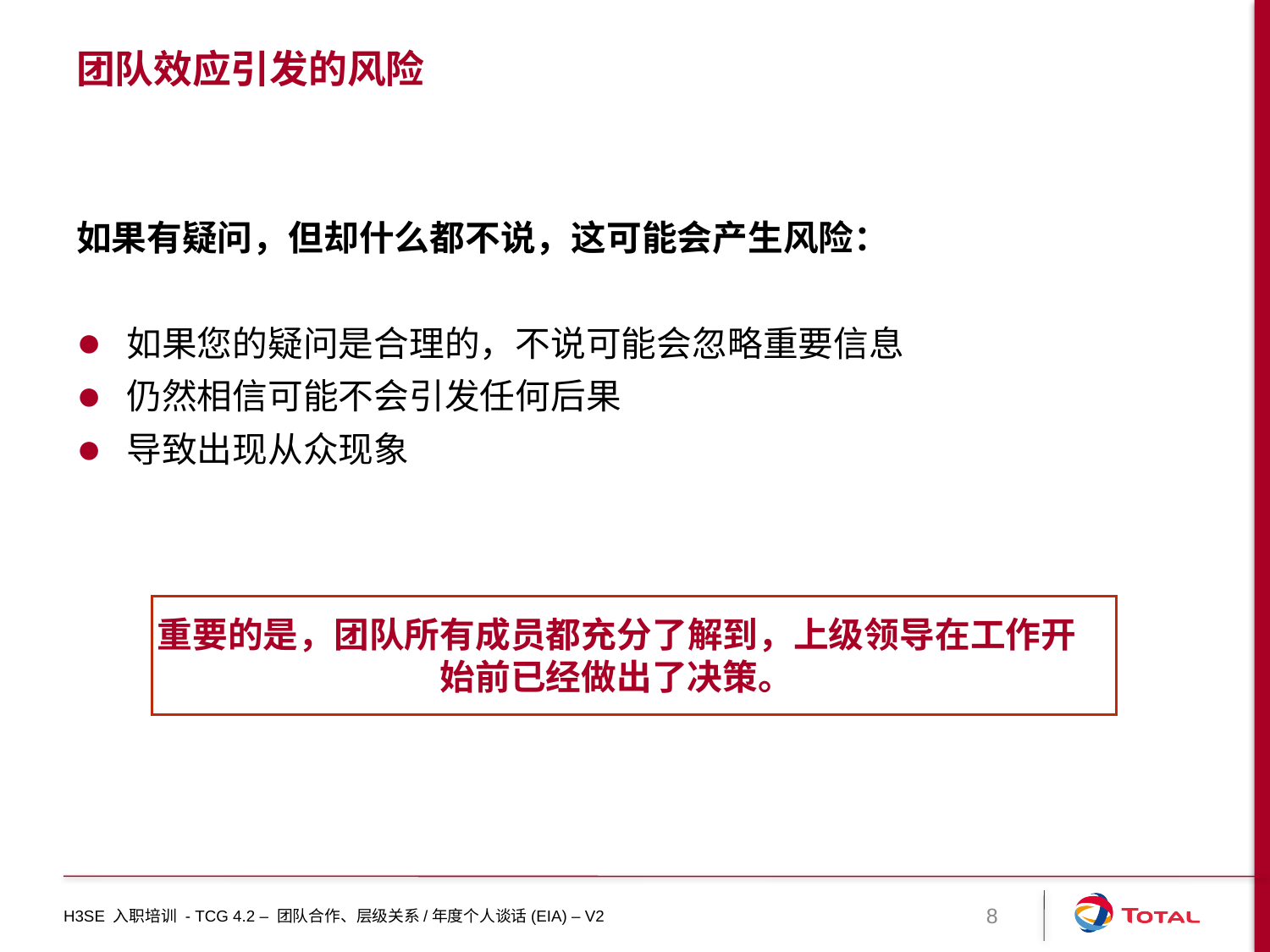

# 团队效应引发的风险

如果有疑问，但却什么都不说，这可能会产生风险：

如果您的疑问是合理的，不说可能会忽略重要信息
仍然相信可能不会引发任何后果
导致出现从众现象

重要的是，团队所有成员都充分了解到，上级领导在工作开始前已经做出了决策。

H3SE 入职培训 - TCG 4.2 – 团队合作、层级关系/年度个人谈话(EIA) – V2
8